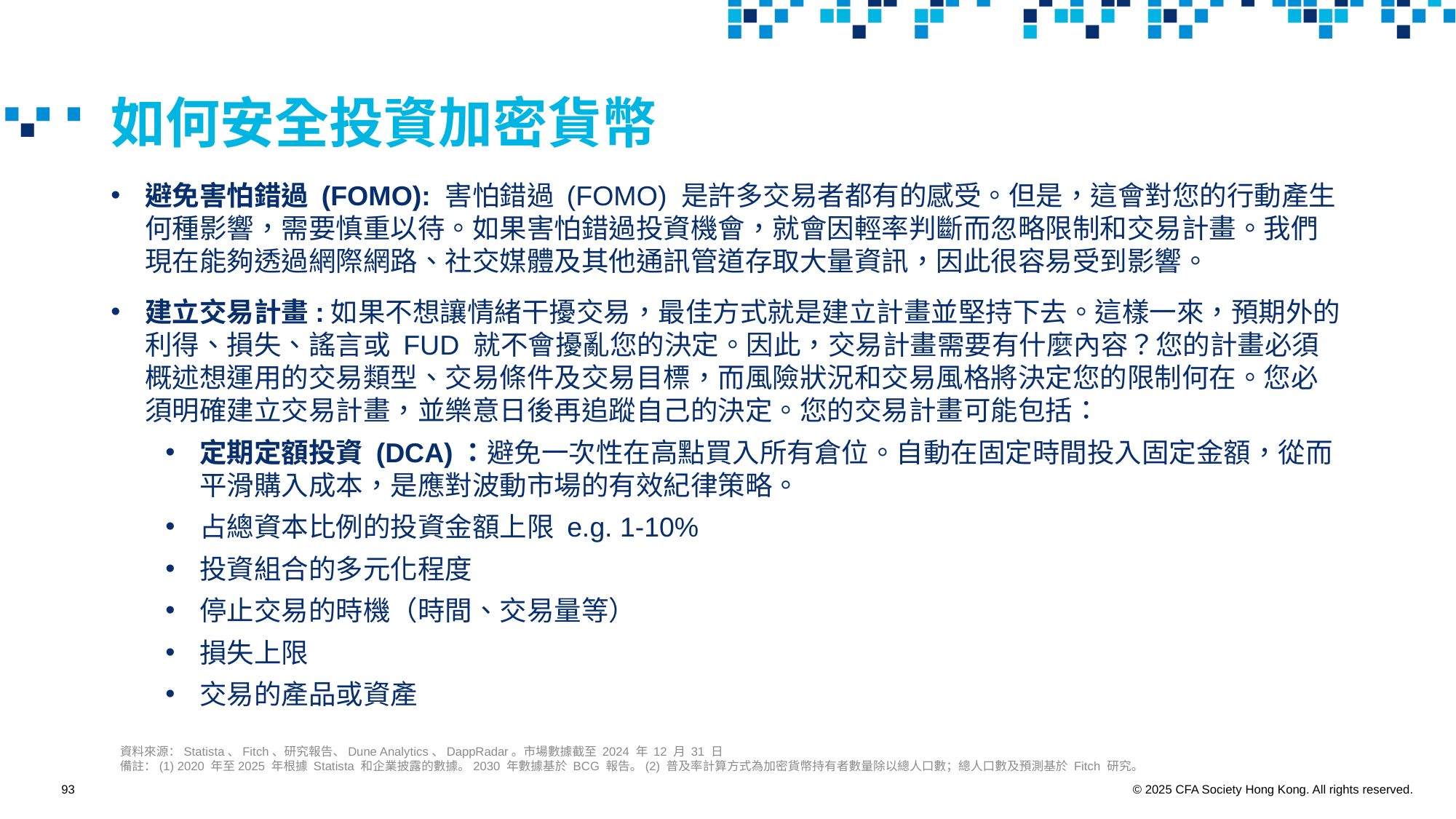

# 如何安全投資加密貨幣
避免害怕錯過 (FOMO): 害怕錯過 (FOMO) 是許多交易者都有的感受。但是，這會對您的行動產生何種影響，需要慎重以待。如果害怕錯過投資機會，就會因輕率判斷而忽略限制和交易計畫。我們現在能夠透過網際網路、社交媒體及其他通訊管道存取大量資訊，因此很容易受到影響。
建立交易計畫:如果不想讓情緒干擾交易，最佳方式就是建立計畫並堅持下去。這樣一來，預期外的利得、損失、謠言或 FUD 就不會擾亂您的決定。因此，交易計畫需要有什麼內容？您的計畫必須概述想運用的交易類型、交易條件及交易目標，而風險狀況和交易風格將決定您的限制何在。您必須明確建立交易計畫，並樂意日後再追蹤自己的決定。您的交易計畫可能包括：
定期定額投資 (DCA)：避免一次性在高點買入所有倉位。自動在固定時間投入固定金額，從而平滑購入成本，是應對波動市場的有效紀律策略。
占總資本比例的投資金額上限 e.g. 1-10%
投資組合的多元化程度
停止交易的時機（時間、交易量等）
損失上限
交易的產品或資產
資料來源：Statista、Fitch、研究報告、Dune Analytics、DappRadar。市場數據截至 2024 年 12 月 31 日
備註：(1) 2020 年至2025 年根據 Statista 和企業披露的數據。2030 年數據基於 BCG 報告。(2) 普及率計算方式為加密貨幣持有者數量除以總人口數；總人口數及預測基於 Fitch 研究。
93
© 2025 CFA Society Hong Kong. All rights reserved.